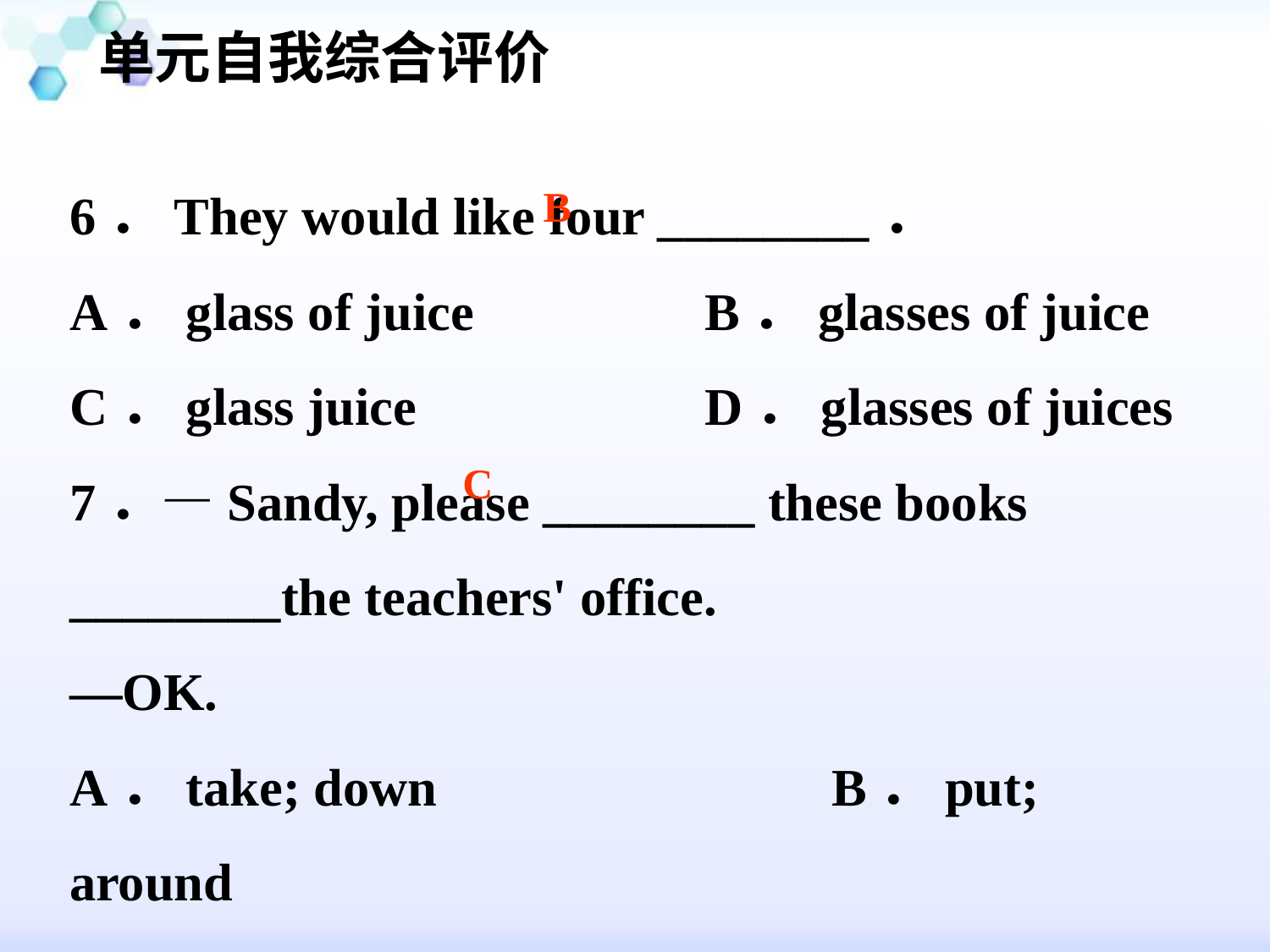

单元自我综合评价
#
6．They would like four ________．
A．glass of juice  		B．glasses of juice
C．glass juice  			D．glasses of juices
7．—Sandy, please ________ these books ________the teachers' office.
—OK.
A．take; down  			B．put; around
C．take; to  			D．pass; for
B
C